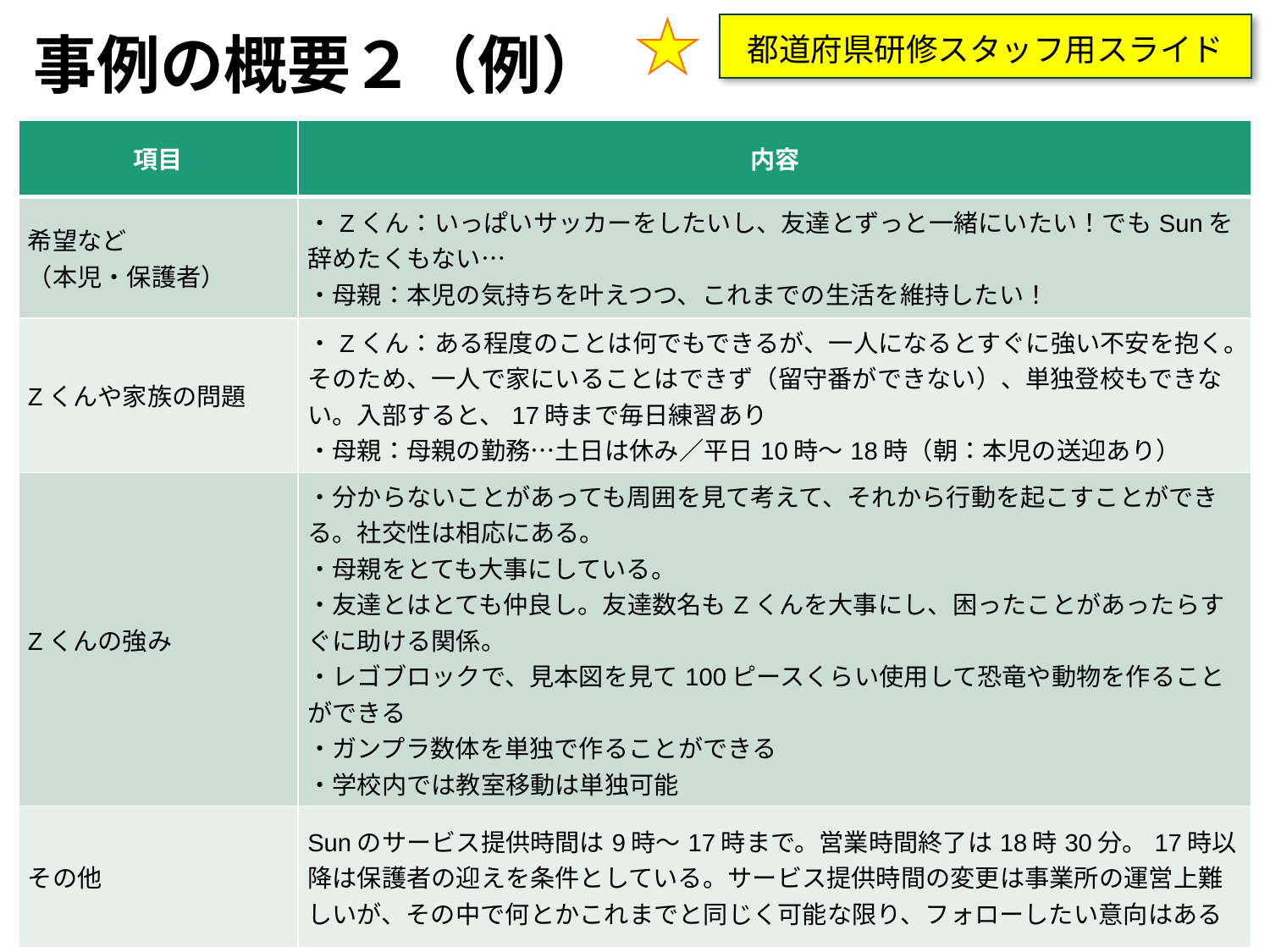

都道府県研修スタッフ用スライド
事例の概要２（例）

| 項目 | 内容 |
| --- | --- |
| 希望など （本児・保護者） | ・Zくん：いっぱいサッカーをしたいし、友達とずっと一緒にいたい！でもSunを辞めたくもない… ・母親：本児の気持ちを叶えつつ、これまでの生活を維持したい！ |
| Zくんや家族の問題 | ・Zくん：ある程度のことは何でもできるが、一人になるとすぐに強い不安を抱く。そのため、一人で家にいることはできず（留守番ができない）、単独登校もできない。入部すると、17時まで毎日練習あり ・母親：母親の勤務…土日は休み／平日10時〜18時（朝：本児の送迎あり） |
| Zくんの強み | ・分からないことがあっても周囲を見て考えて、それから行動を起こすことができる。社交性は相応にある。 ・母親をとても大事にしている。 ・友達とはとても仲良し。友達数名もZくんを大事にし、困ったことがあったらすぐに助ける関係。 ・レゴブロックで、見本図を見て100ピースくらい使用して恐竜や動物を作ることができる ・ガンプラ数体を単独で作ることができる ・学校内では教室移動は単独可能 |
| その他 | Sunのサービス提供時間は9時〜17時まで。営業時間終了は18時30分。17時以降は保護者の迎えを条件としている。サービス提供時間の変更は事業所の運営上難しいが、その中で何とかこれまでと同じく可能な限り、フォローしたい意向はある |